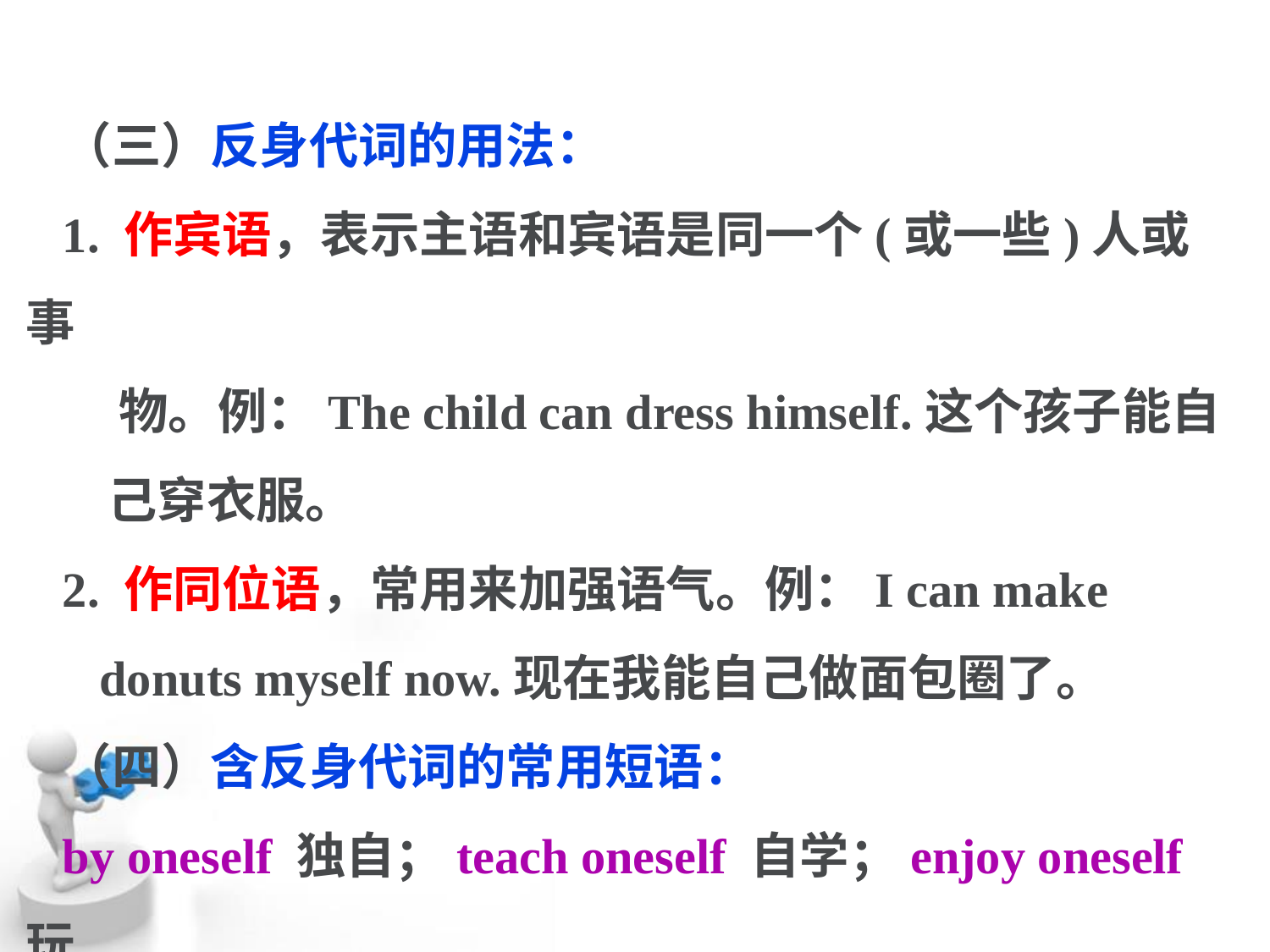

（三）反身代词的用法：
1. 作宾语，表示主语和宾语是同一个(或一些)人或事
    物。例：The child can dress himself.这个孩子能自
   己穿衣服。
2. 作同位语，常用来加强语气。例：I can make
   donuts myself now.现在我能自己做面包圈了。
（四）含反身代词的常用短语：
by oneself 独自；teach oneself 自学；enjoy oneself 玩
得开心，过得愉快；help oneself to 随便吃/用……